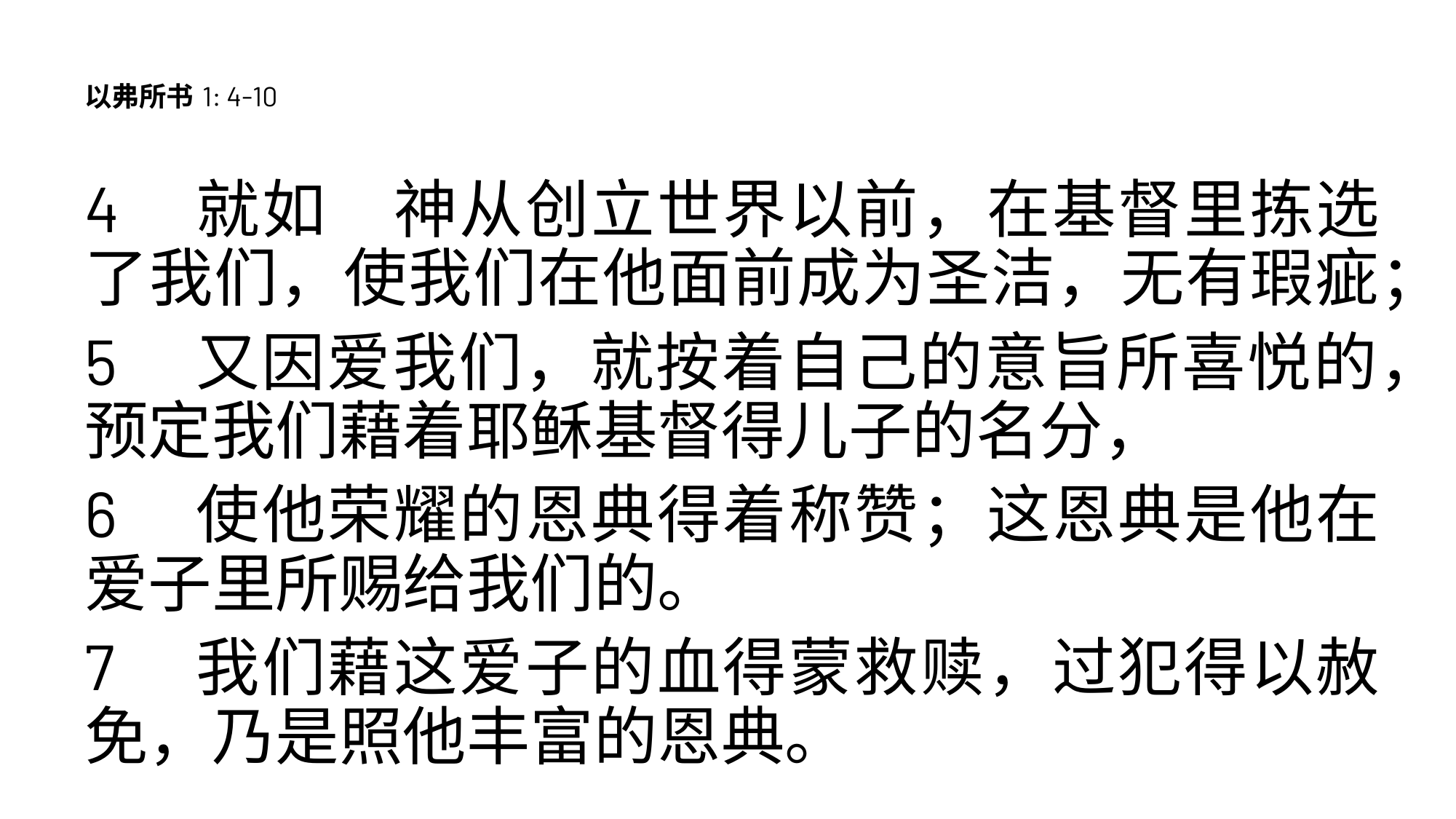

# 以弗所书 1: 4-10
4	就如　神从创立世界以前，在基督里拣选了我们，使我们在他面前成为圣洁，无有瑕疵；
5	又因爱我们，就按着自己的意旨所喜悦的，预定我们藉着耶稣基督得儿子的名分，
6	使他荣耀的恩典得着称赞；这恩典是他在爱子里所赐给我们的。
7	我们藉这爱子的血得蒙救赎，过犯得以赦免，乃是照他丰富的恩典。